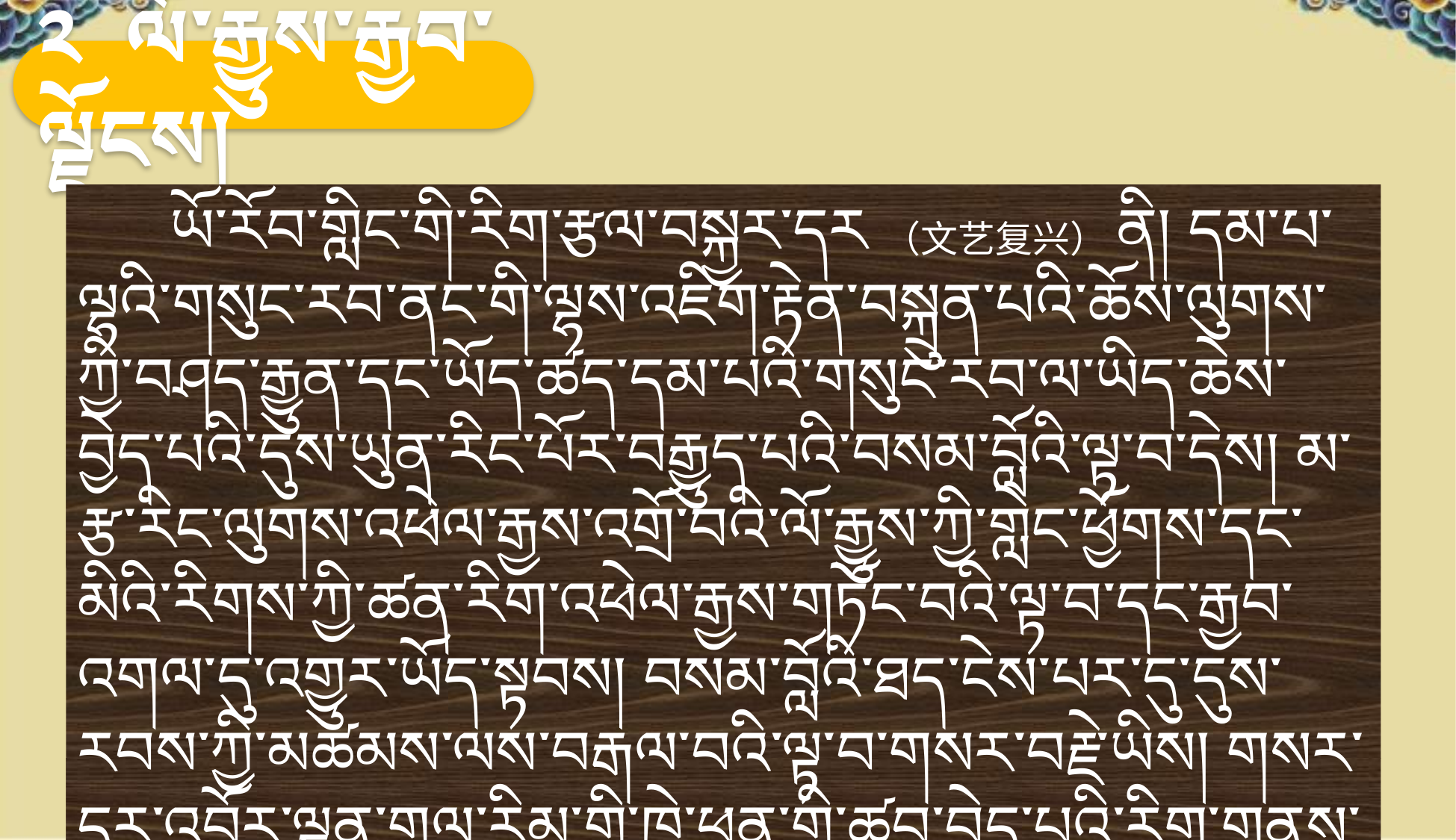

༢  ལོ་རྒྱུས་རྒྱབ་ལྗོངས།
ཡོ་རོབ་གླིང་གི་རིག་རྩལ་བསྐྱར་དར（文艺复兴）ནི། དམ་པ་ལྷའི་གསུང་རབ་ནང་གི་ལྷས་འཇིག་རྟེན་བསྐྲུན་པའི་ཆོས་ལུགས་ཀྱི་བཤད་རྒྱུན་དང་ཡོད་ཚད་དམ་པའི་གསུང་རབ་ལ་ཡིད་ཆེས་བྱེད་པའི་དུས་ཡུན་རིང་པོར་བརྒྱུད་པའི་བསམ་བློའི་ལྟ་བ་དེས། མ་རྩ་རིང་ལུགས་འཕེལ་རྒྱས་འགྲོ་བའི་ལོ་རྒྱུས་ཀྱི་གླེང་ཕྱོགས་དང་མིའི་རིགས་ཀྱི་ཚན་རིག་འཕེལ་རྒྱས་གཏོང་བའི་ལྟ་བ་དང་རྒྱབ་འགལ་དུ་འགྱུར་ཡོད་སྟབས། བསམ་བློའི་ཐད་ངེས་པར་དུ་དུས་རབས་ཀྱི་མཚམས་ལས་བརྒལ་བའི་ལྟ་བ་གསར་བརྗེ་ཡིས། གསར་དར་འབྱོར་ལྡན་གྲལ་རིམ་གྱི་ཁེ་ཕན་གྱི་ཚབ་བྱེད་པའི་རིག་གནས་གསར་པ་བསྐྱར་གསོ་དང་དར་སྤེལ་བྱེད་དགོས་པ་ནི་སྐབས་དེའི་ལོ་རྒྱུས་འཕེལ་རྒྱས་ཀྱི་ལྡོག་མེད་ཀྱི་ཆོས་ཉིད་ཡིན།